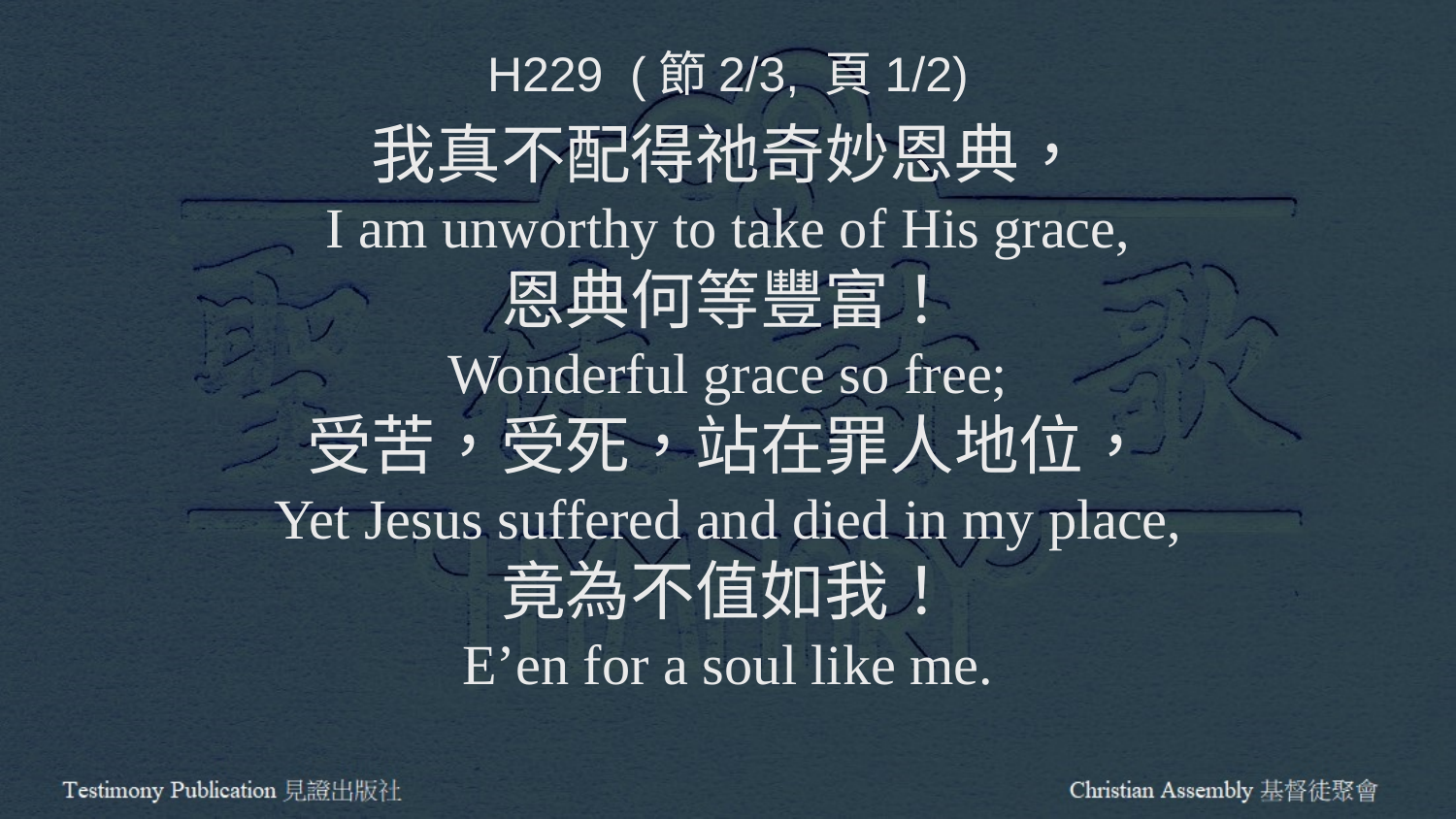

H229  (節2/3, 頁1/2)
我真不配得祂奇妙恩典，
I am unworthy to take of His grace,
恩典何等豐富！
Wonderful grace so free;
受苦，受死，站在罪人地位，
Yet Jesus suffered and died in my place,
竟為不值如我！
E’en for a soul like me.